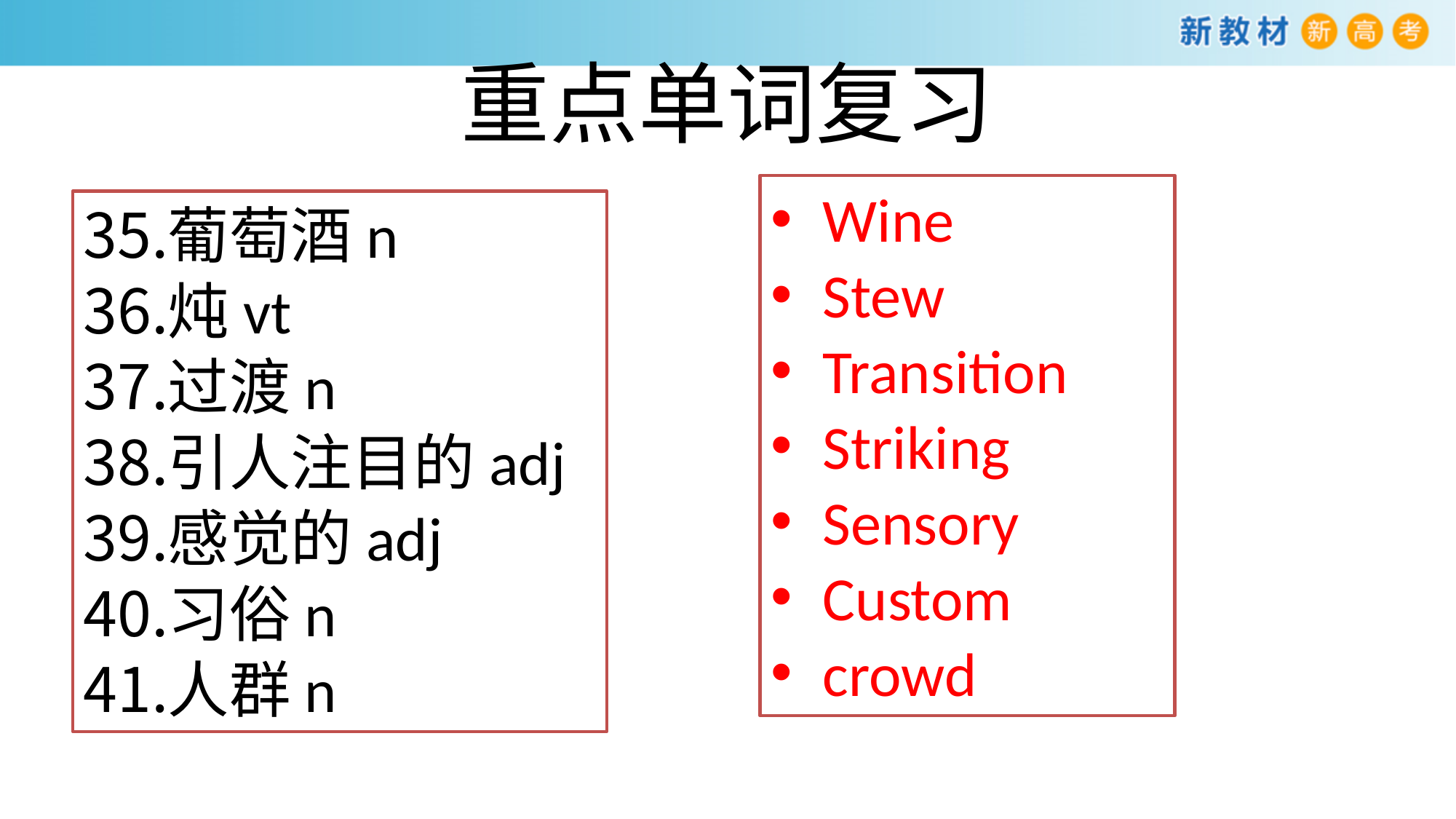

# 重点单词复习
Wine
Stew
Transition
Striking
Sensory
Custom
crowd
葡萄酒n
炖vt
过渡n
引人注目的adj
感觉的adj
习俗n
人群n